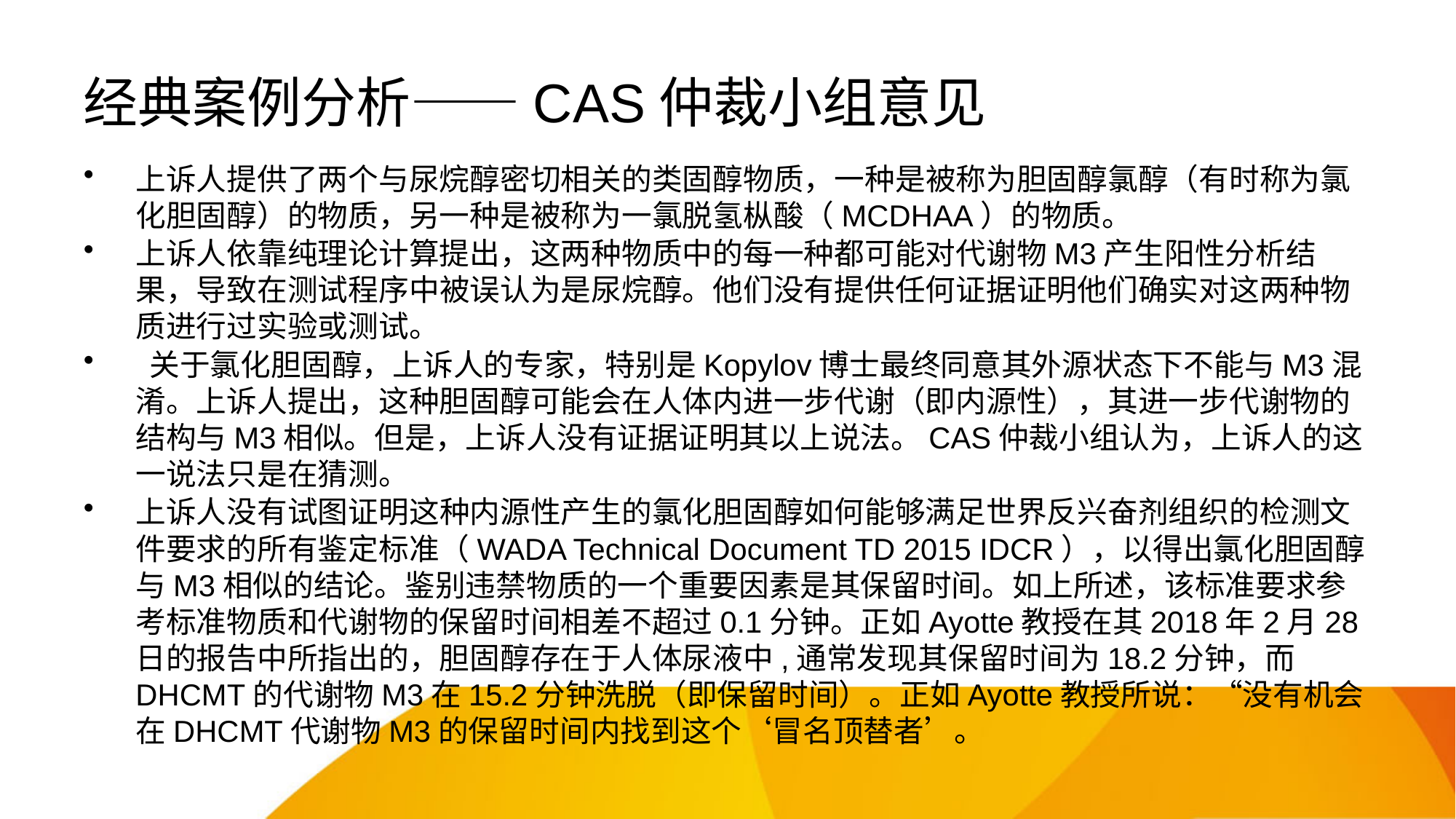

# 经典案例分析——CAS仲裁小组意见
上诉人提供了两个与尿烷醇密切相关的类固醇物质，一种是被称为胆固醇氯醇（有时称为氯化胆固醇）的物质，另一种是被称为一氯脱氢枞酸（MCDHAA）的物质。
上诉人依靠纯理论计算提出，这两种物质中的每一种都可能对代谢物M3产生阳性分析结果，导致在测试程序中被误认为是尿烷醇。他们没有提供任何证据证明他们确实对这两种物质进行过实验或测试。
 关于氯化胆固醇，上诉人的专家，特别是Kopylov博士最终同意其外源状态下不能与M3混淆。上诉人提出，这种胆固醇可能会在人体内进一步代谢（即内源性），其进一步代谢物的结构与M3相似。但是，上诉人没有证据证明其以上说法。CAS仲裁小组认为，上诉人的这一说法只是在猜测。
上诉人没有试图证明这种内源性产生的氯化胆固醇如何能够满足世界反兴奋剂组织的检测文件要求的所有鉴定标准（WADA Technical Document TD 2015 IDCR），以得出氯化胆固醇与M3相似的结论。鉴别违禁物质的一个重要因素是其保留时间。如上所述，该标准要求参考标准物质和代谢物的保留时间相差不超过0.1分钟。正如Ayotte教授在其2018年2月28日的报告中所指出的，胆固醇存在于人体尿液中,通常发现其保留时间为18.2分钟，而DHCMT的代谢物M3在15.2分钟洗脱（即保留时间）。正如Ayotte教授所说：“没有机会在DHCMT代谢物M3的保留时间内找到这个‘冒名顶替者’。